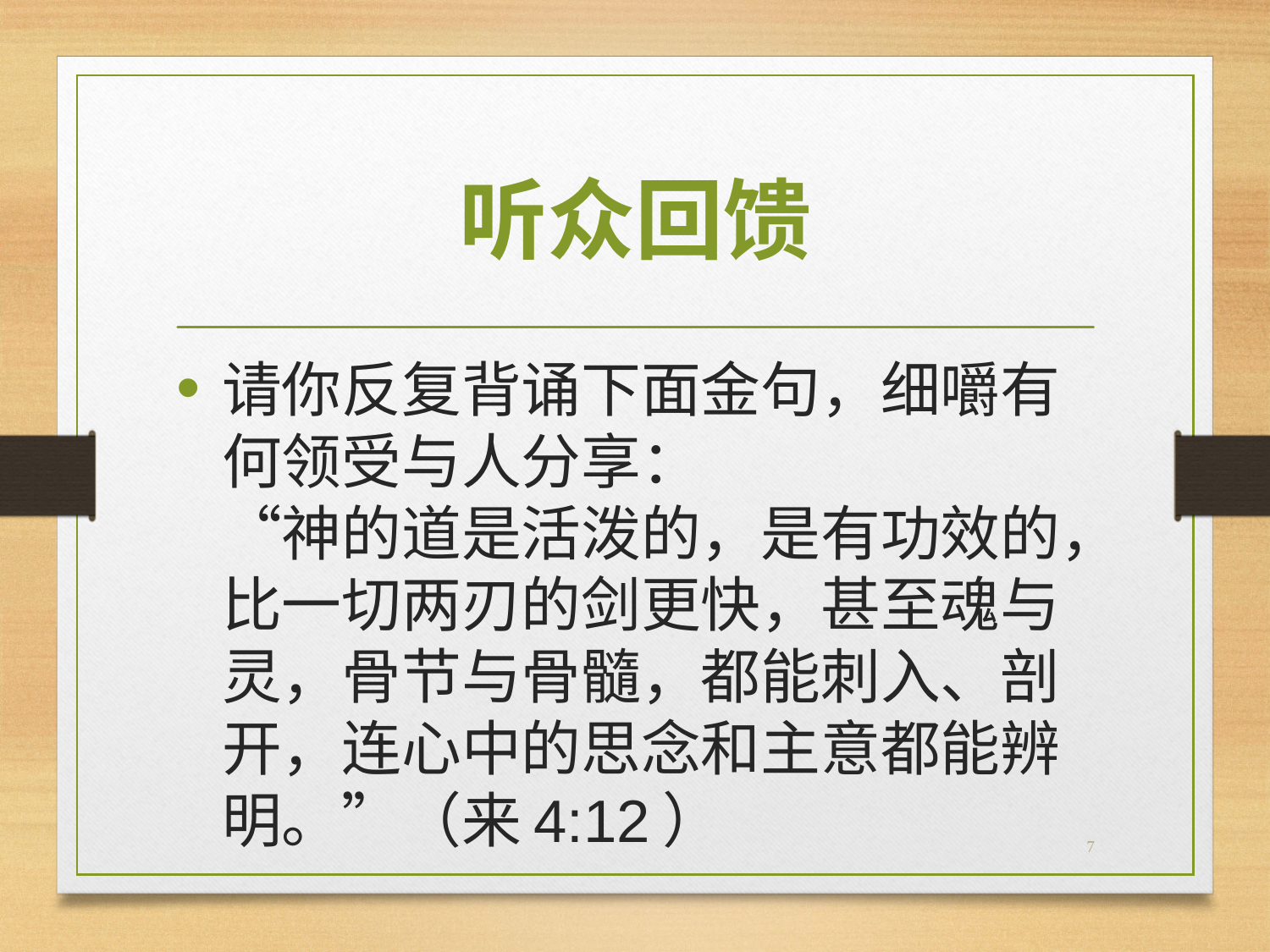

# 听众回馈
请你反复背诵下面金句，细嚼有何领受与人分享：
“神的道是活泼的，是有功效的，比一切两刃的剑更快，甚至魂与灵，骨节与骨髓，都能刺入、剖开，连心中的思念和主意都能辨明。”（来4:12）
7